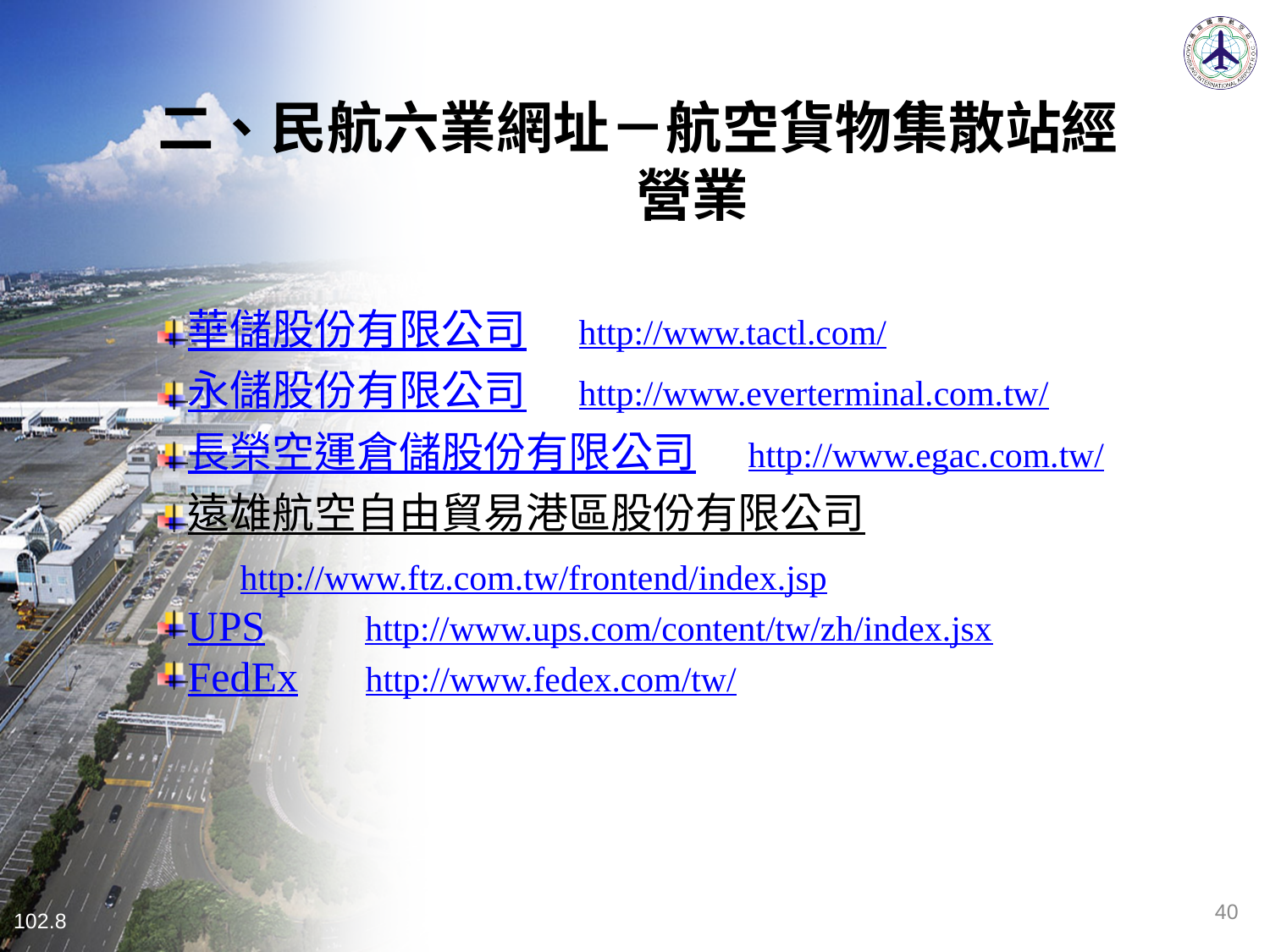

二、民航六業網址－航空貨物集散站經
                                    營業
華儲股份有限公司　http://www.tactl.com/
永儲股份有限公司　http://www.everterminal.com.tw/
長榮空運倉儲股份有限公司　http://www.egac.com.tw/
遠雄航空自由貿易港區股份有限公司　　　　　　　　http://www.ftz.com.tw/frontend/index.jsp
UPS　     http://www.ups.com/content/tw/zh/index.jsx
FedEx　   http://www.fedex.com/tw/
40
102.8